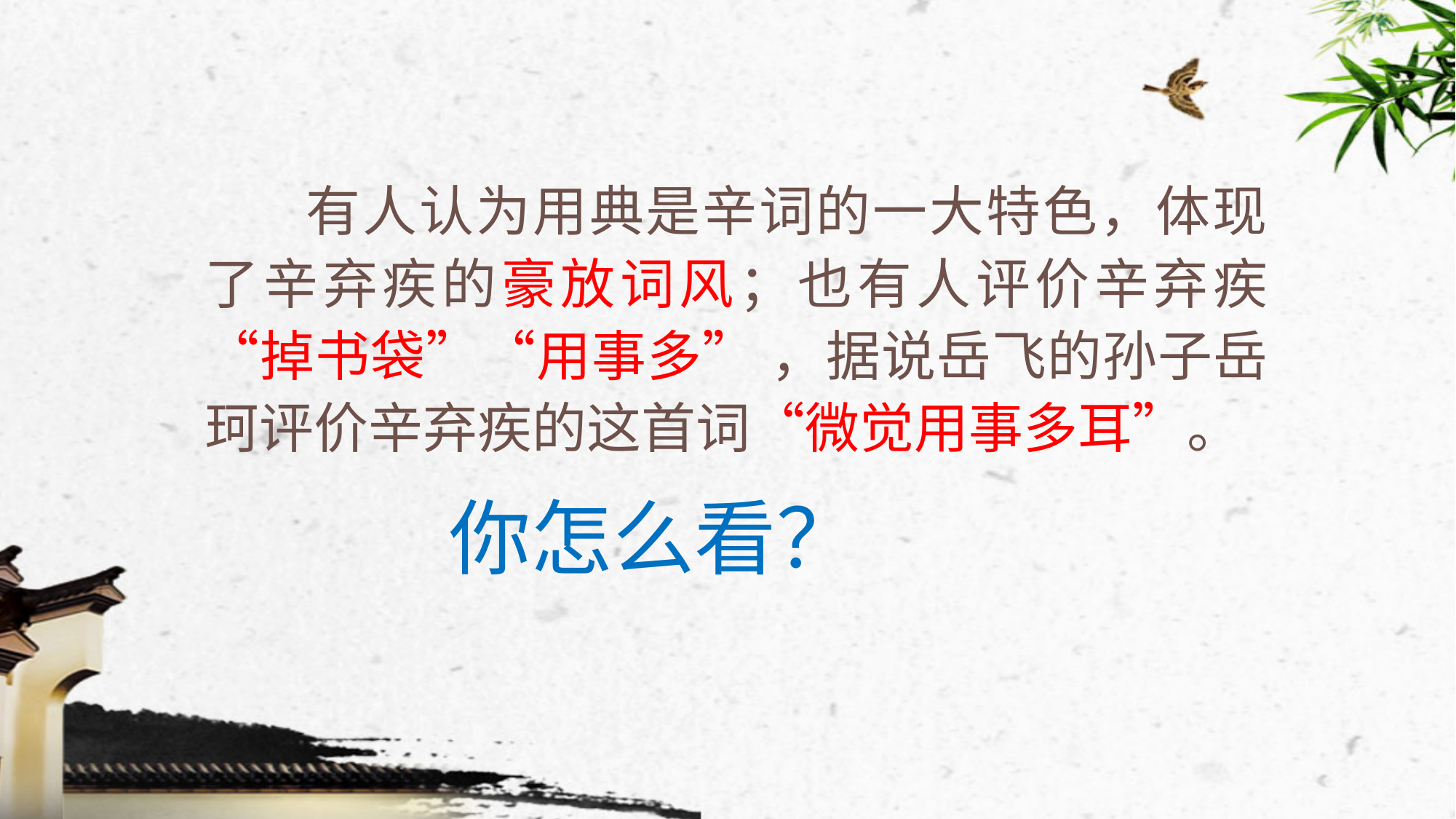

有人认为用典是辛词的一大特色，体现了辛弃疾的豪放词风；也有人评价辛弃疾“掉书袋”“用事多” ，据说岳飞的孙子岳珂评价辛弃疾的这首词“微觉用事多耳”。
                   你怎么看？